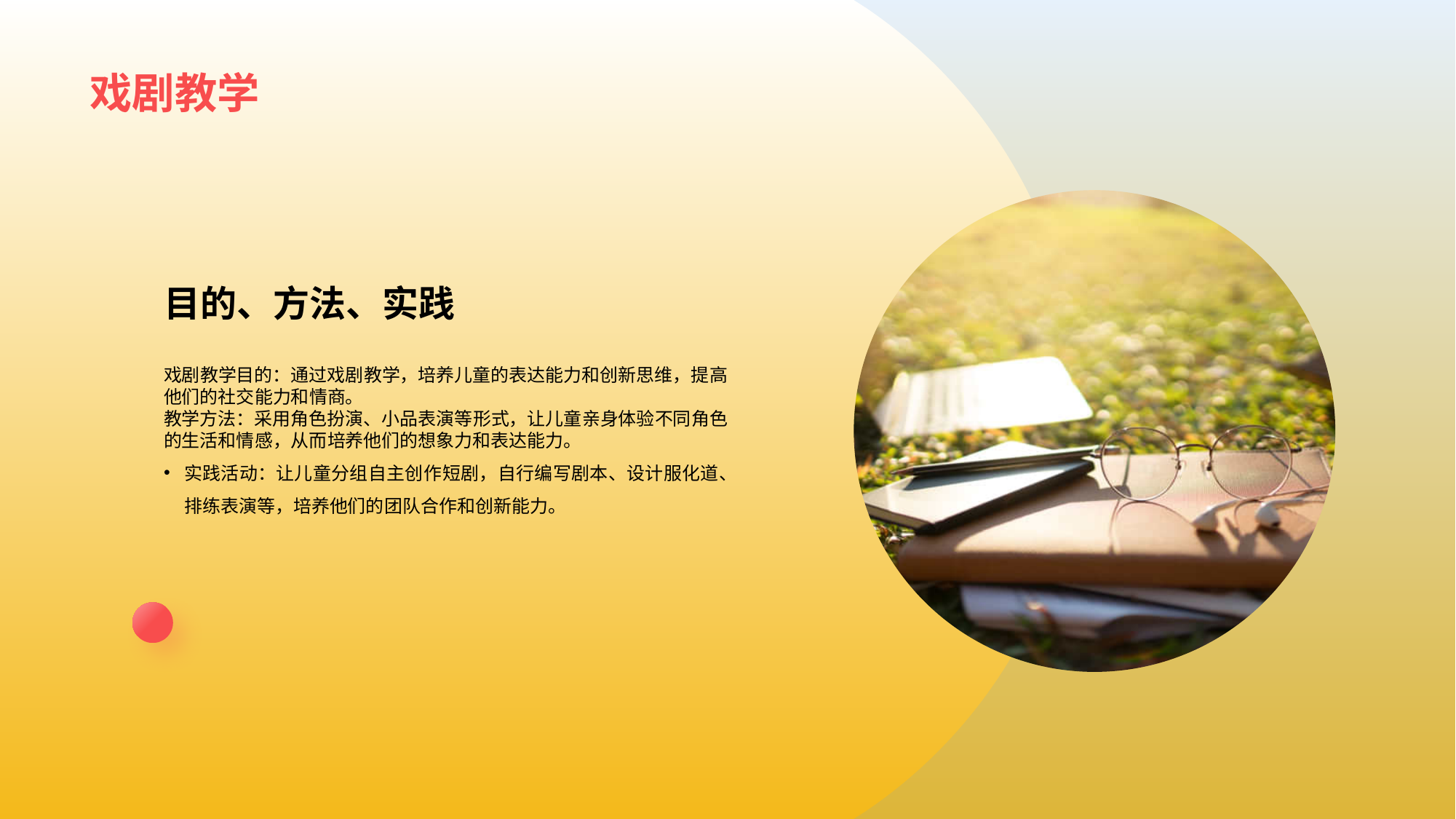

# 戏剧 教学

目的、 方法、实践
戏剧教学目的：通过戏剧教学，培养儿童的表达能力和创新思维，提 高他们的社交能力和情商。
教学方法：采用角色扮演、小品表演等形式，让儿童亲身体验不同角色的生活和情感，从而培养他们的想象力和表达能力。
实践活动：让儿童分组自主创作短剧，自行编写剧本、设计服化道、排练表演等，培养他们的团队合作和创新能力。